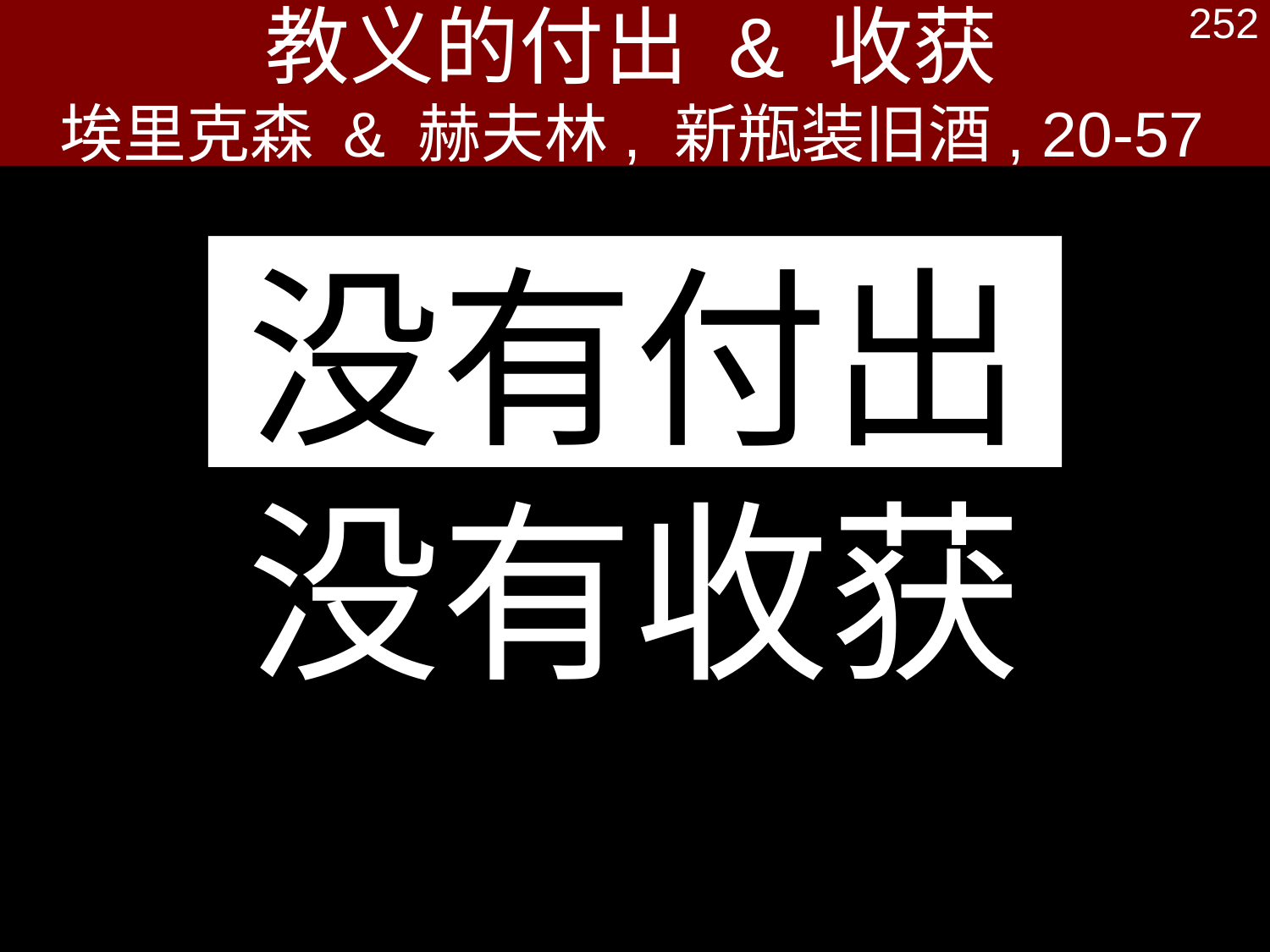

# 教义的付出 & 收获 埃里克森 & 赫夫林, 新瓶装旧酒, 20-57
252
没有付出
没有收获